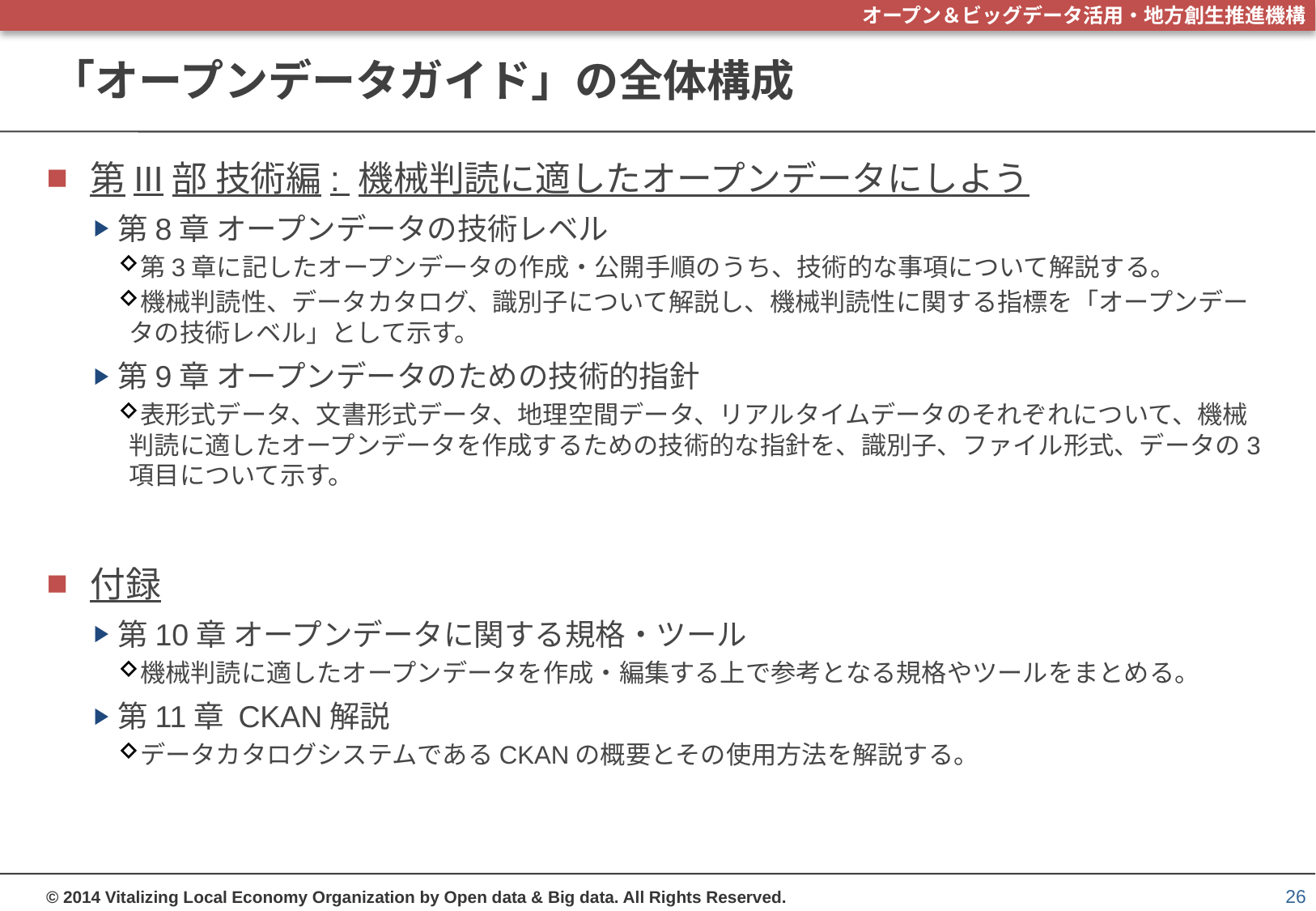

# 「オープンデータガイド」の全体構成
第III部 技術編: 機械判読に適したオープンデータにしよう
第8章 オープンデータの技術レベル
第3章に記したオープンデータの作成・公開手順のうち、技術的な事項について解説する。
機械判読性、データカタログ、識別子について解説し、機械判読性に関する指標を「オープンデータの技術レベル」として示す。
第9章 オープンデータのための技術的指針
表形式データ、文書形式データ、地理空間データ、リアルタイムデータのそれぞれについて、機械判読に適したオープンデータを作成するための技術的な指針を、識別子、ファイル形式、データの3項目について示す。

付録
第10章 オープンデータに関する規格・ツール
機械判読に適したオープンデータを作成・編集する上で参考となる規格やツールをまとめる。
第11章 CKAN解説
データカタログシステムであるCKANの概要とその使用方法を解説する。

26